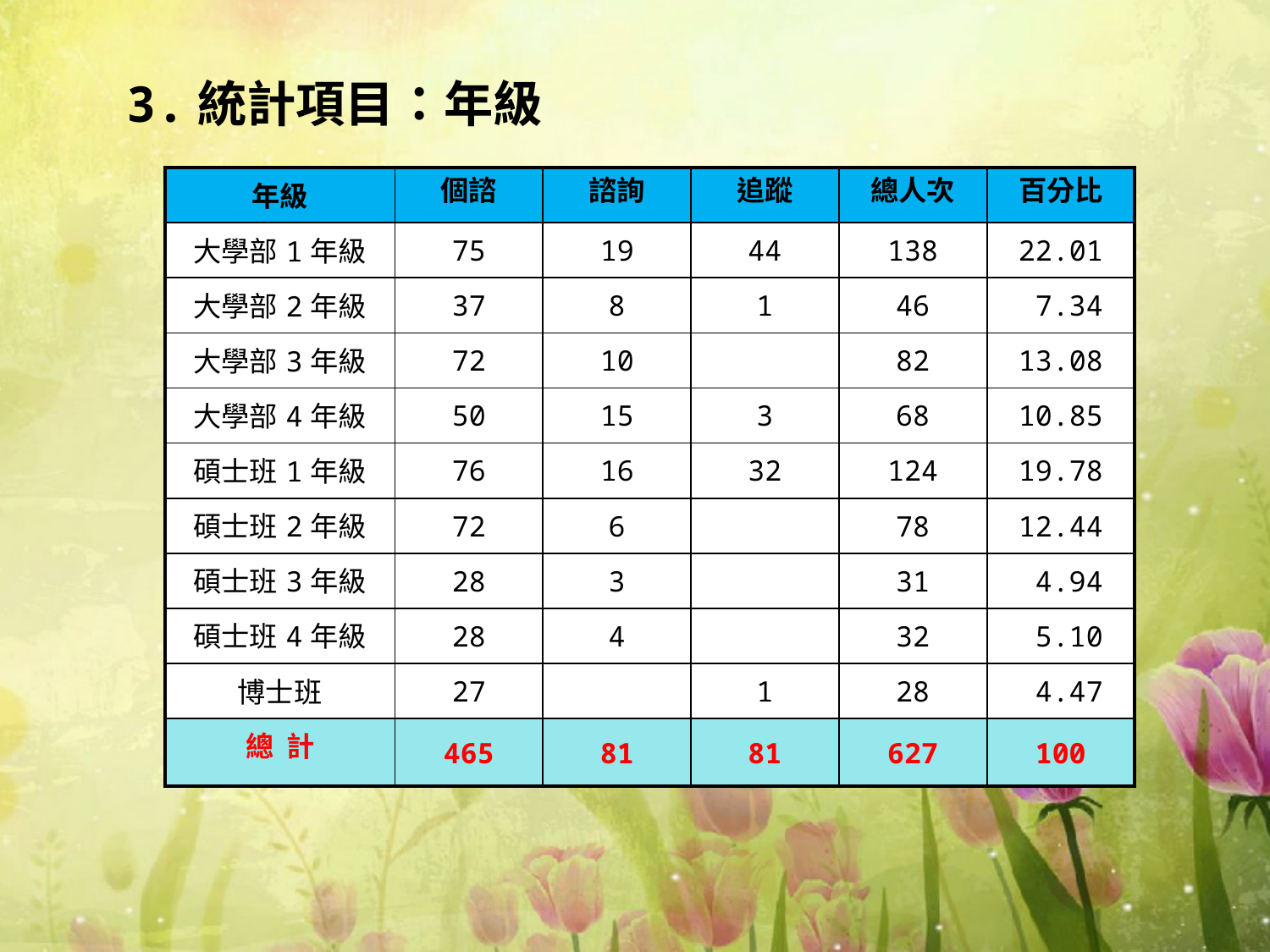

# 3.統計項目：年級
| 年級 | 個諮 | 諮詢 | 追蹤 | 總人次 | 百分比 |
| --- | --- | --- | --- | --- | --- |
| 大學部1年級 | 75 | 19 | 44 | 138 | 22.01 |
| 大學部2年級 | 37 | 8 | 1 | 46 | 7.34 |
| 大學部3年級 | 72 | 10 |  | 82 | 13.08 |
| 大學部4年級 | 50 | 15 | 3 | 68 | 10.85 |
| 碩士班1年級 | 76 | 16 | 32 | 124 | 19.78 |
| 碩士班2年級 | 72 | 6 |  | 78 | 12.44 |
| 碩士班3年級 | 28 | 3 |  | 31 | 4.94 |
| 碩士班4年級 | 28 | 4 |  | 32 | 5.10 |
| 博士班 | 27 |  | 1 | 28 | 4.47 |
| 總 計 | 465 | 81 | 81 | 627 | 100 |